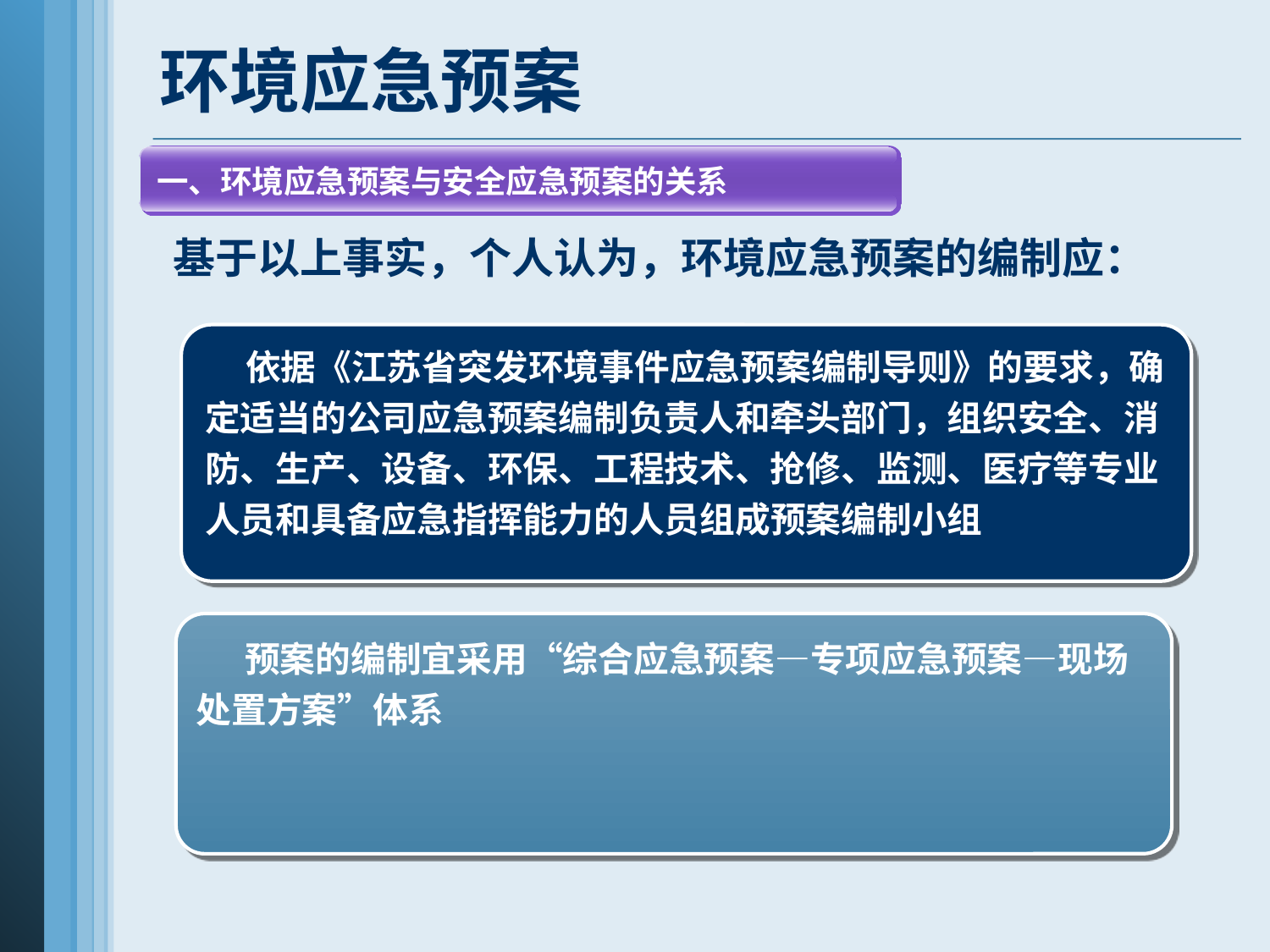

# 环境应急预案
一、环境应急预案与安全应急预案的关系

基于以上事实，个人认为，环境应急预案的编制应：

    依据《江苏省突发环境事件应急预案编制导则》的要求，确定适当的公司应急预案编制负责人和牵头部门，组织安全、消防、生产、设备、环保、工程技术、抢修、监测、医疗等专业人员和具备应急指挥能力的人员组成预案编制小组

     预案的编制宜采用“综合应急预案—专项应急预案—现场处置方案”体系